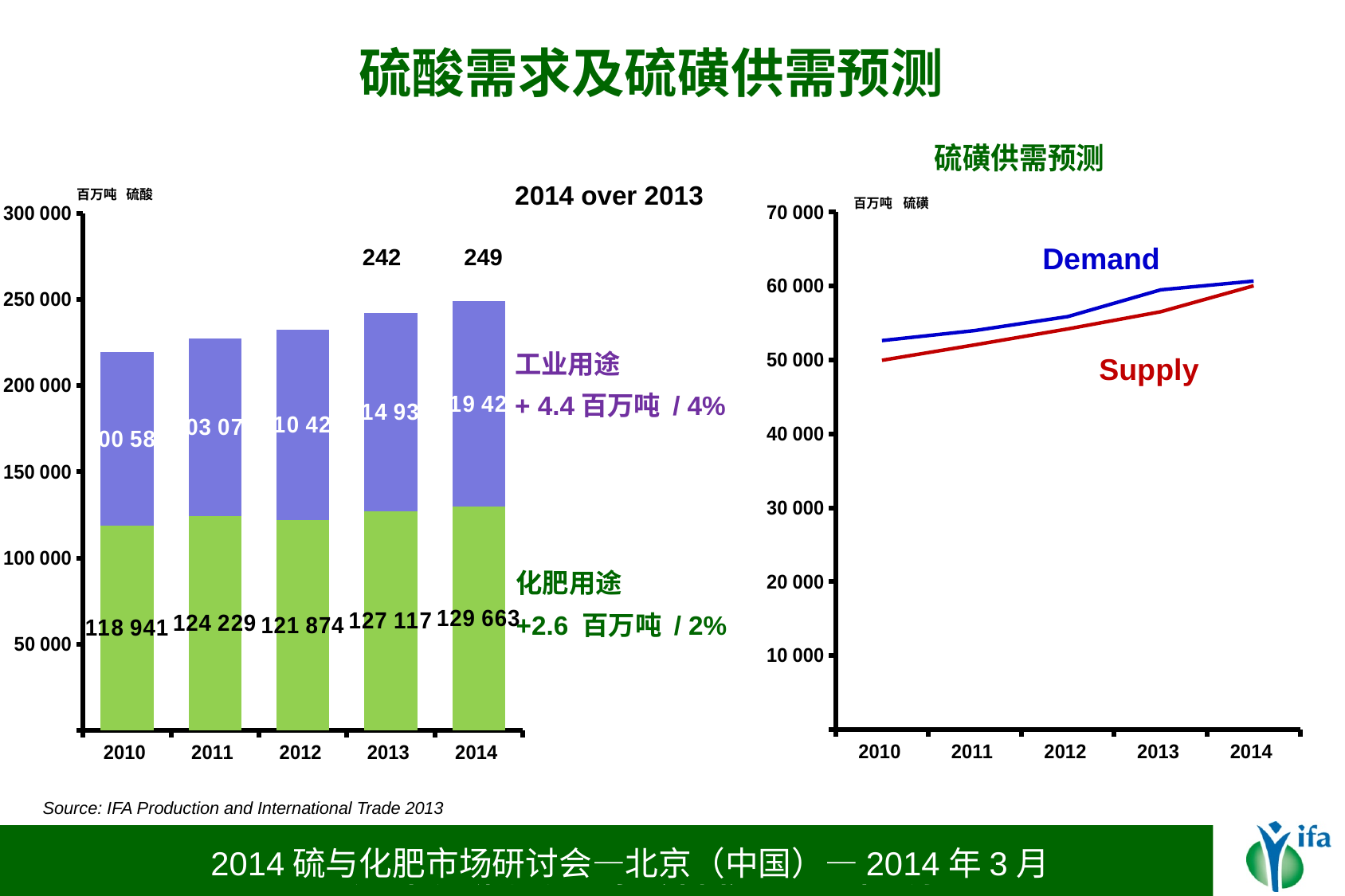

# 硫酸需求及硫磺供需预测

### Chart: 硫磺供需预测

| Category |  |  |
|---|---|---|
| 2010 | 52628.397923875425 | 49965.9 |
| 2011 | 53983.65743944652 | 52052.299999999996 |
| 2012 | 55871.30795847761 | 54205.4 |
| 2013 | 59493.90782878894 | 56526.0 |
| 2014 | 60677.58061646464 | 60039.99999999999 |
Demand
Supply
百万吨   硫酸
2014 over 2013

工业用途
+ 4.4百万吨 / 4%

### Chart

| Category |  |  |
|---|---|---|
| 2010 | 118941.37700000002 | 100583.223 |
| 2011 | 124229.029 | 103072.17100000023 |
| 2012 | 121873.98999999999 | 110419.81 |
| 2013 | 127116.87500000019 | 114938.18862520005 |
| 2014 | 129662.75 | 119420.7779815828 |
242
249
化肥用途
+2.6 百万吨 / 2%
Source: IFA Production and International Trade 2013